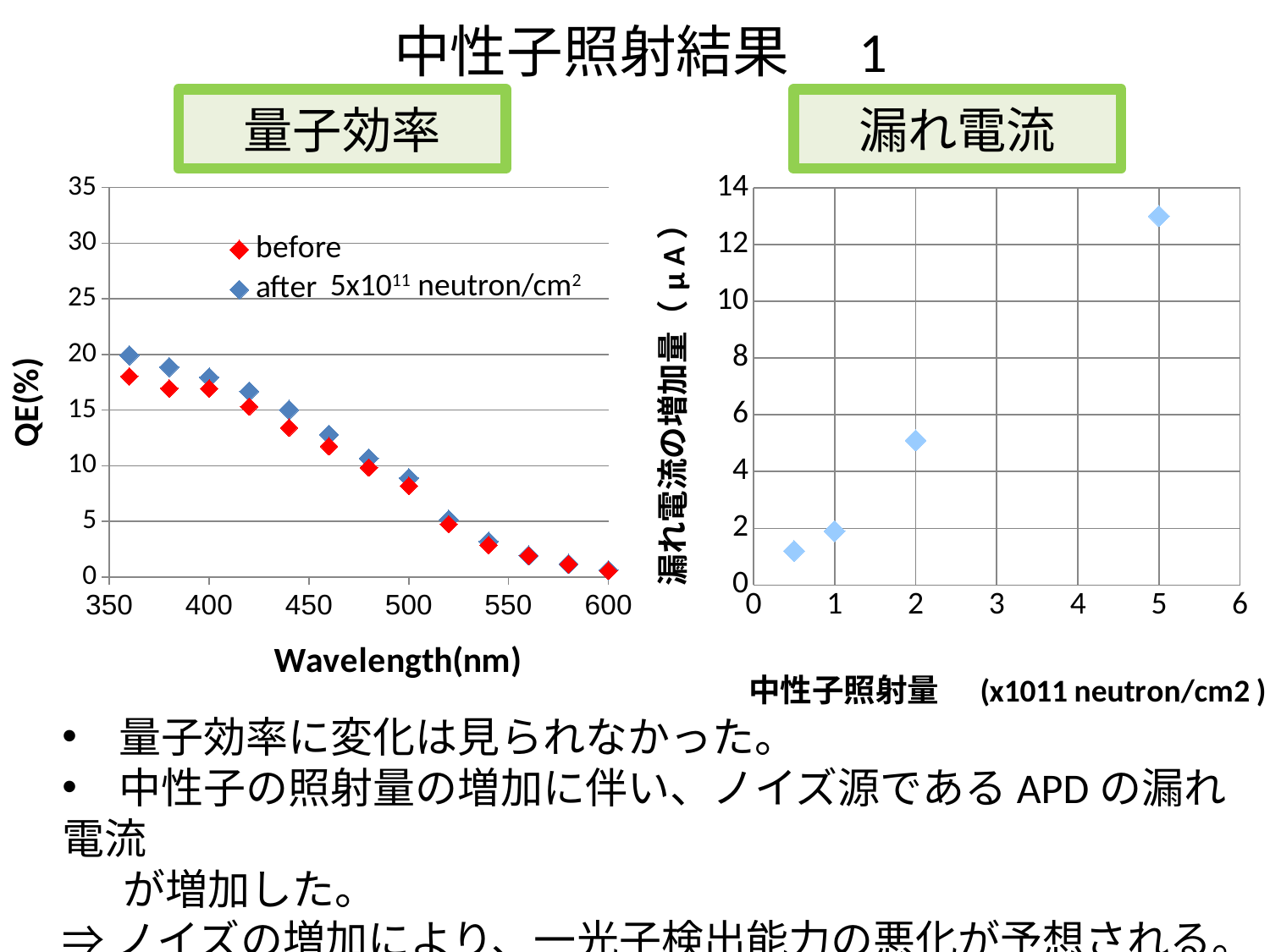

# 中性子照射結果　1
量子効率
漏れ電流

### Chart

| Category |  |
|---|---|

### Chart

| Category |  |  |
|---|---|---|
5x1011 neutron/cm2
　量子効率に変化は見られなかった。
　中性子の照射量の増加に伴い、ノイズ源であるAPDの漏れ電流
　  が増加した。
⇒ノイズの増加により、一光子検出能力の悪化が予想される。